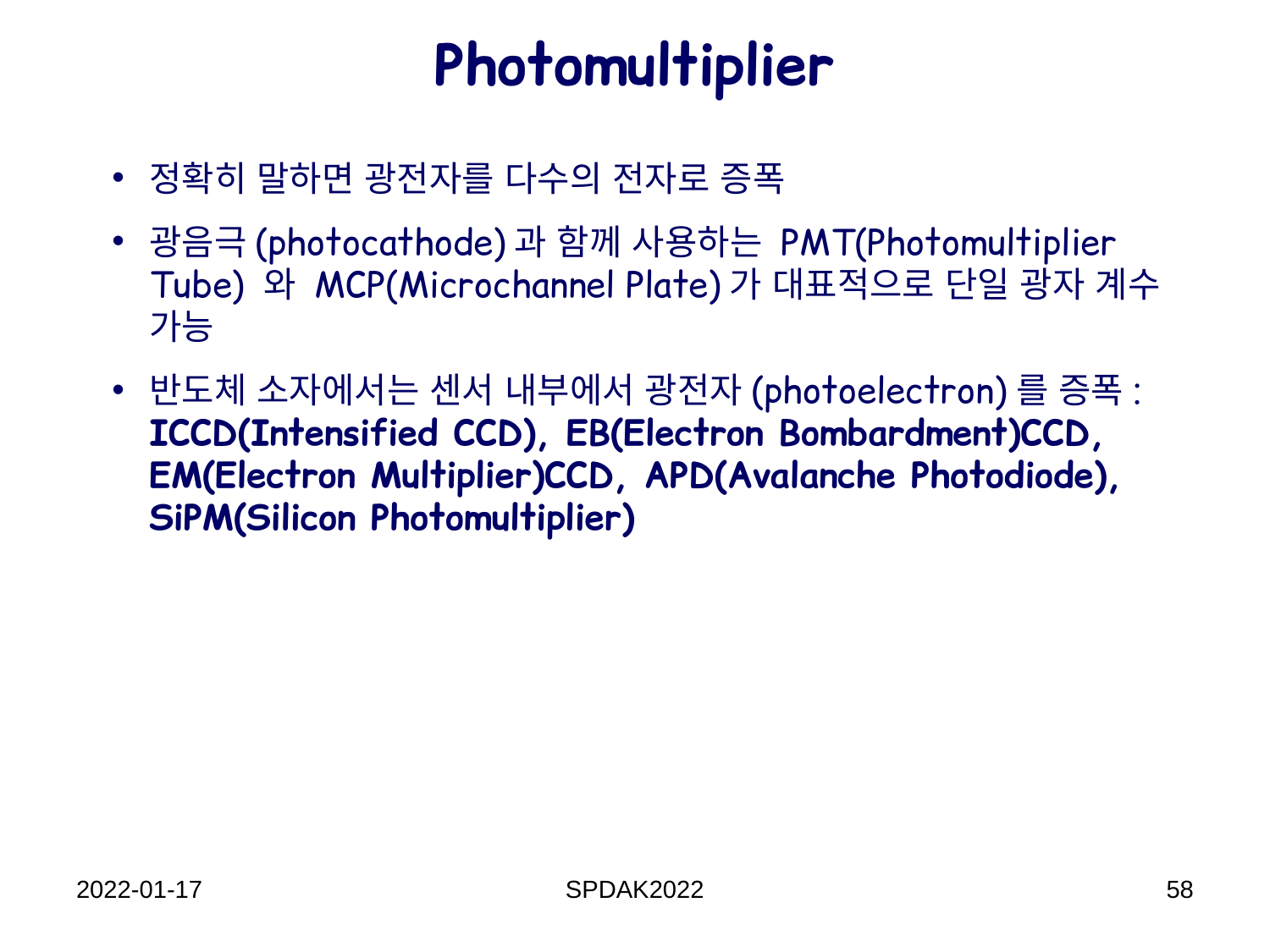

# Photomultiplier
정확히 말하면 광전자를 다수의 전자로 증폭
광음극(photocathode)과 함께 사용하는 PMT(Photomultiplier Tube) 와 MCP(Microchannel Plate)가 대표적으로 단일 광자 계수 가능
반도체 소자에서는 센서 내부에서 광전자(photoelectron)를 증폭: ICCD(Intensified CCD), EB(Electron Bombardment)CCD, EM(Electron Multiplier)CCD, APD(Avalanche Photodiode), SiPM(Silicon Photomultiplier)

2022-01-17
SPDAK2022
58